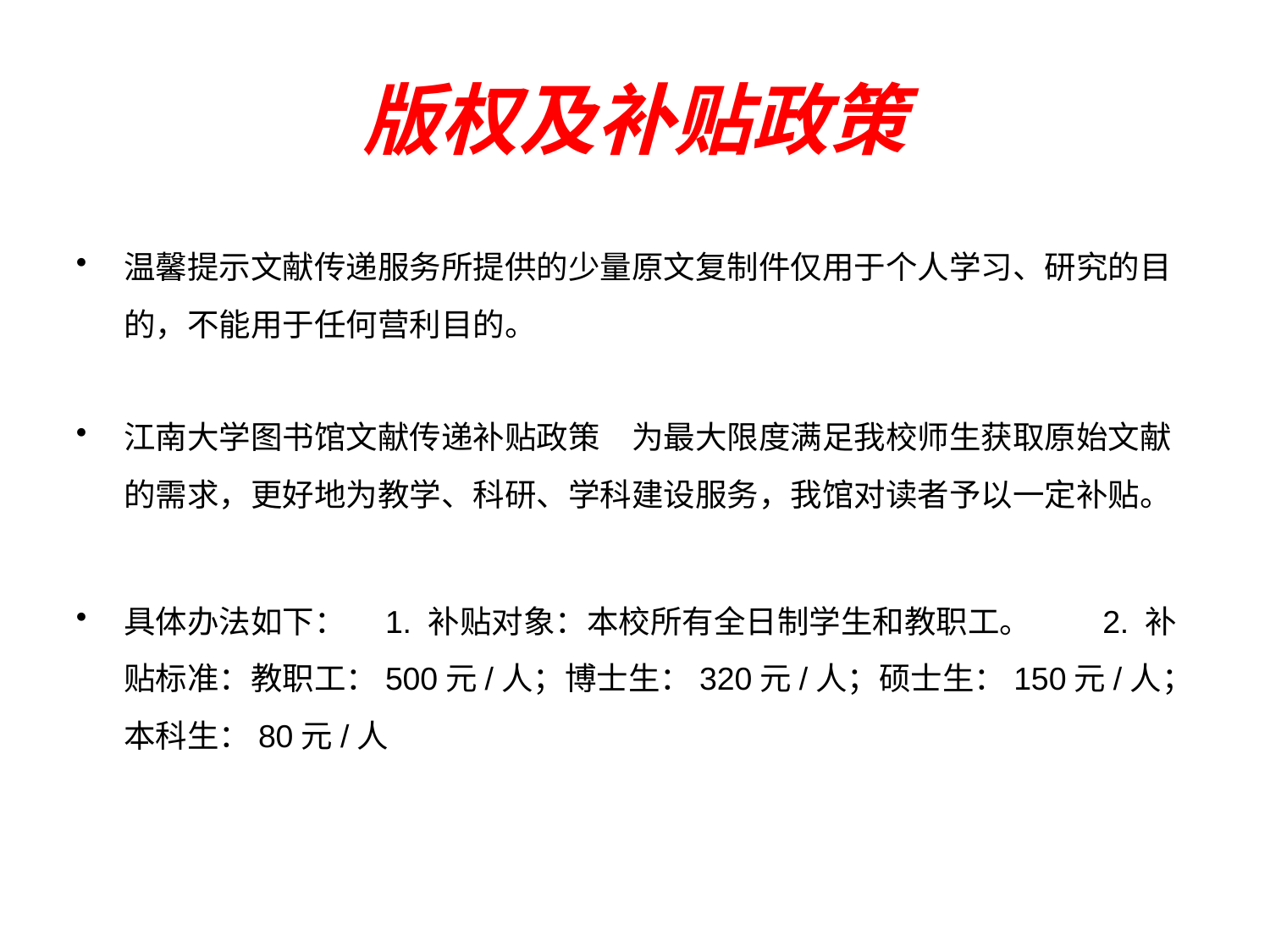

# 版权及补贴政策
温馨提示文献传递服务所提供的少量原文复制件仅用于个人学习、研究的目的，不能用于任何营利目的。

江南大学图书馆文献传递补贴政策　为最大限度满足我校师生获取原始文献的需求，更好地为教学、科研、学科建设服务，我馆对读者予以一定补贴。

具体办法如下：　1. 补贴对象：本校所有全日制学生和教职工。　　2. 补贴标准：教职工：500元/人；博士生：320元/人；硕士生：150元/人；本科生：80元/人